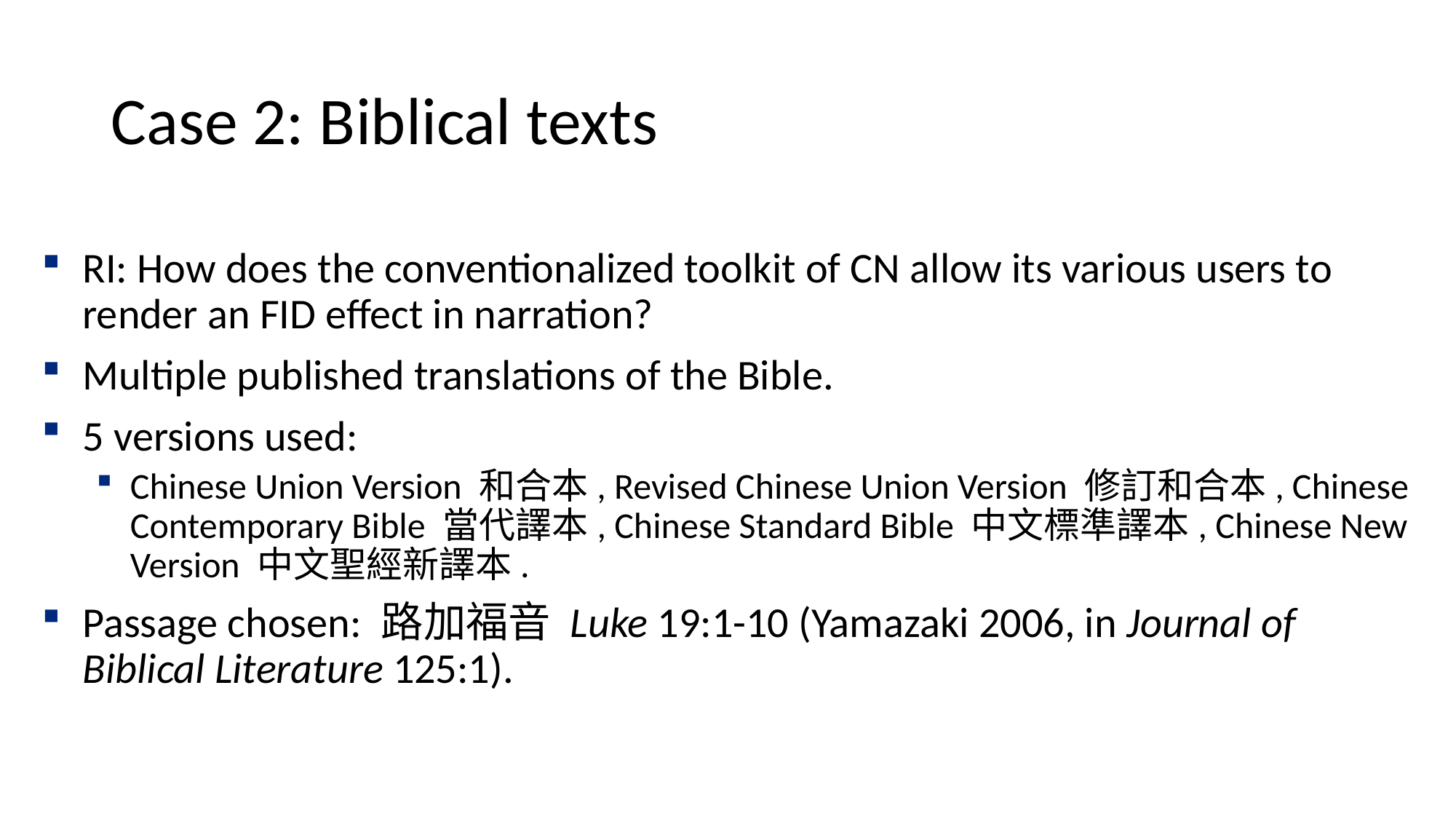

# Case 2: Biblical texts
RI: How does the conventionalized toolkit of CN allow its various users to render an FID effect in narration?
Multiple published translations of the Bible.
5 versions used:
Chinese Union Version 和合本, Revised Chinese Union Version 修訂和合本, Chinese Contemporary Bible 當代譯本, Chinese Standard Bible 中文標準譯本, Chinese New Version 中文聖經新譯本.
Passage chosen: 路加福音 Luke 19:1-10 (Yamazaki 2006, in Journal of Biblical Literature 125:1).